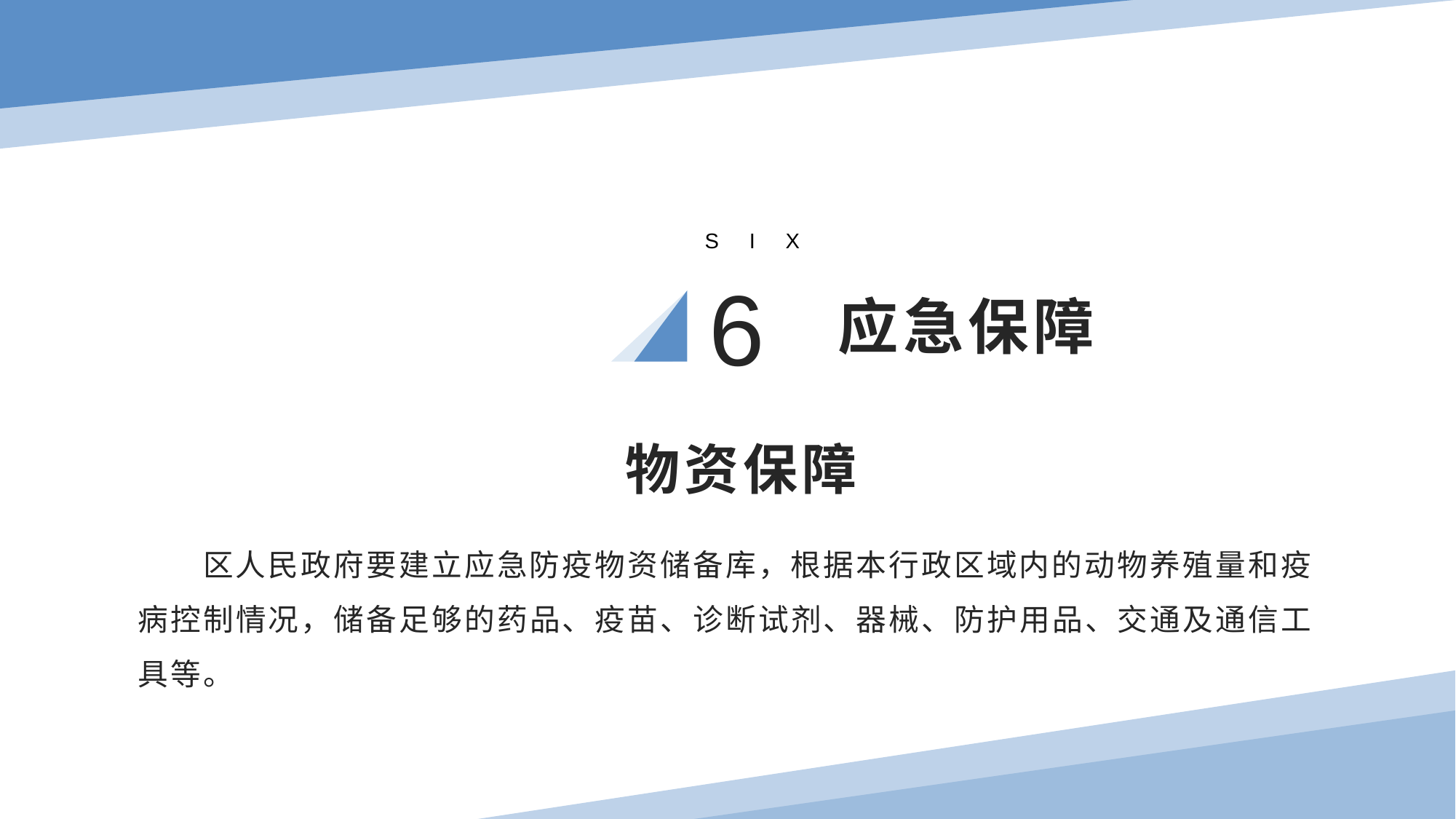

SIX
6
# 应急保障
  物资保障
区人民政府要建立应急防疫物资储备库，根据本行政区域内的动物养殖量和疫病控制情况，储备足够的药品、疫苗、诊断试剂、器械、防护用品、交通及通信工具等。